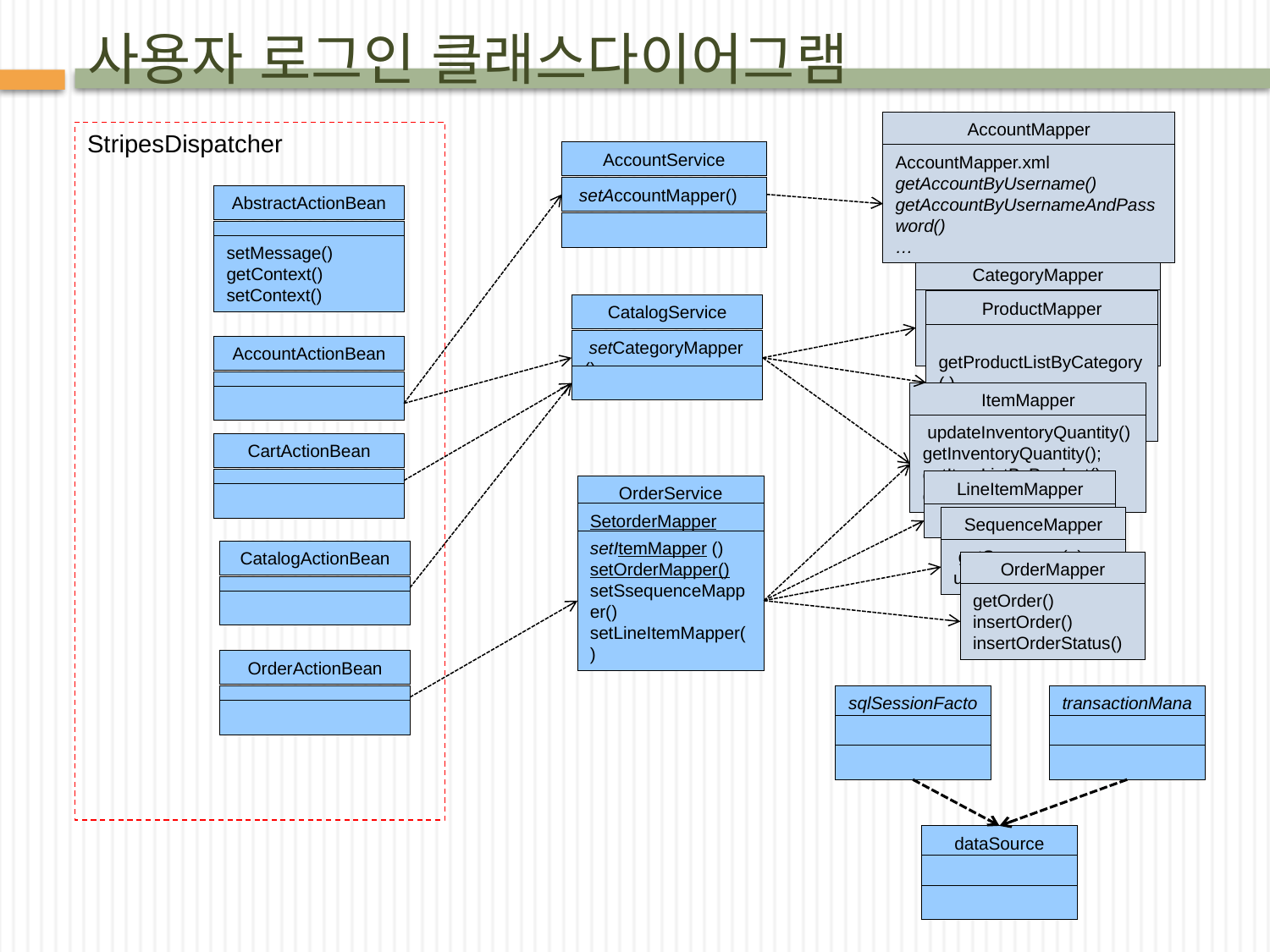

# 사용자 로그인 클래스다이어그램
AccountMapper
AccountMapper.xml
getAccountByUsername()
getAccountByUsernameAndPassword()
…
StripesDispatcher
AccountService
 setAccountMapper()

AbstractActionBean

setMessage()
getContext()
setContext()
CategoryMapper
 getCategoryList()
getCategory(String categoryId);
ProductMapper
 getProductListByCategory( )
getProduct()
searchProductList()
CatalogService
 setCategoryMapper ()

AccountActionBean

ItemMapper
 updateInventoryQuantity()
getInventoryQuantity();
getItemListByProduct()
getItem()
CartActionBean

LineItemMapper
 insertLineItem()
OrderService
SetorderMapper
setItemMapper ()
setOrderMapper()
setSsequenceMapper()
setLineItemMapper()
SequenceMapper
 getSequence(  )
updateSequence()
CatalogActionBean

OrderMapper
getOrder()
insertOrder()
insertOrderStatus()
OrderActionBean

sqlSessionFactory
 setDataSource()

transactionManager
 setDataSource()

dataSource